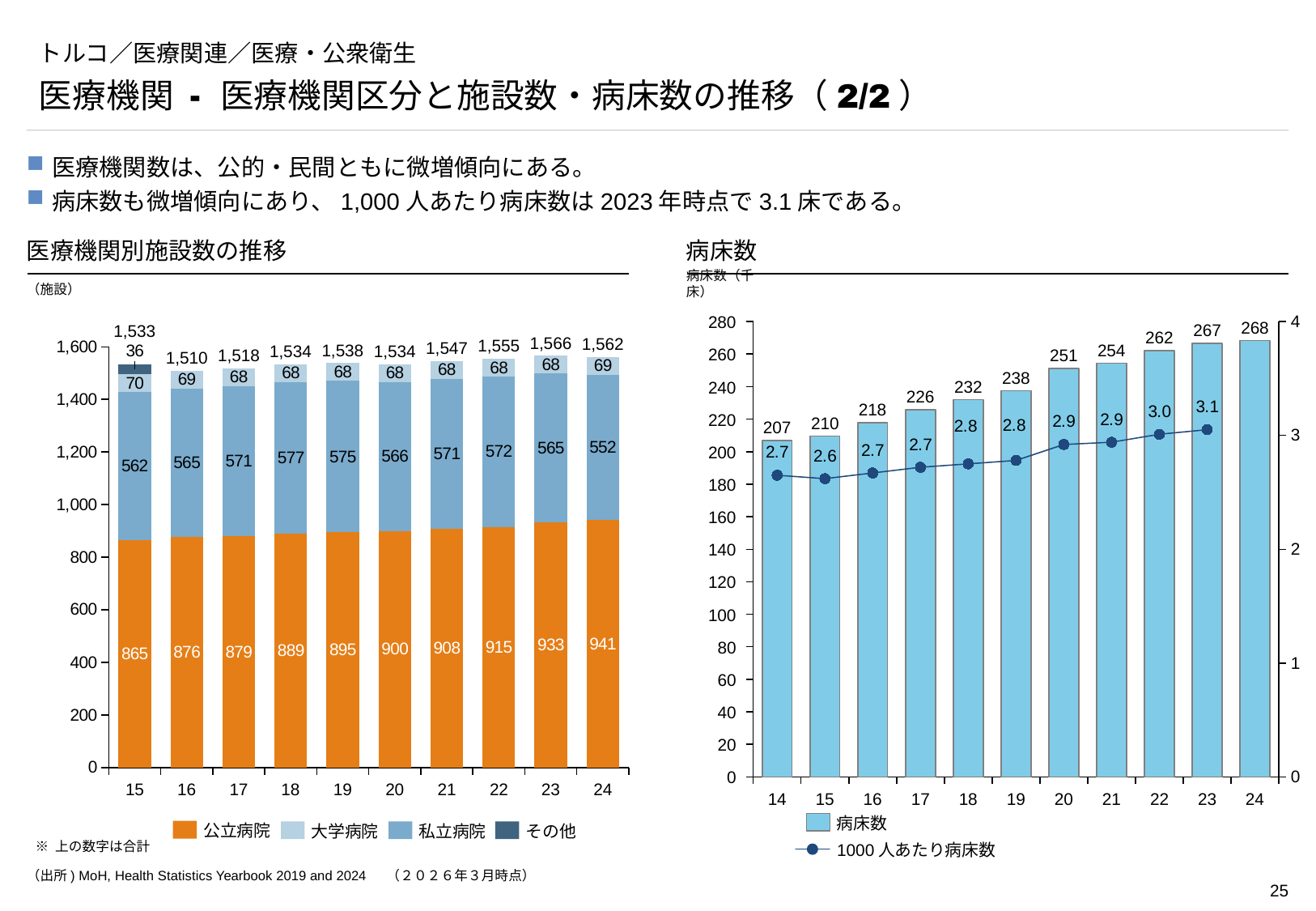

# トルコ／医療関連／医療・公衆衛生
医療機関 - 医療機関区分と施設数・病床数の推移（2/2）
医療機関数は、公的・民間ともに微増傾向にある。
病床数も微増傾向にあり、1,000人あたり病床数は2023年時点で3.1床である。
医療機関別施設数の推移
病床数
病床数（千床）
（施設）

### Chart

| Category |  |  |
|---|---|---|
280

### Chart

| Category |  |  |  |  |
|---|---|---|---|---|
268
267
1,533
262
1,566
1,562
1,555
1,547
1,538
254
1,534
1,534
260
1,518
251
1,510
238
232
240
226
218
220
210
207
200
180
160
140
120
100
80
60
40
20
0
15
16
17
18
19
20
21
22
23
24
14
15
16
17
18
19
20
21
22
23
24
病床数

公立病院
大学病院
私立病院
その他

※ 上の数字は合計
1000人あたり病床数

（出所) MoH, Health Statistics Yearbook 2019 and 2024　 （２０２６年３月時点）